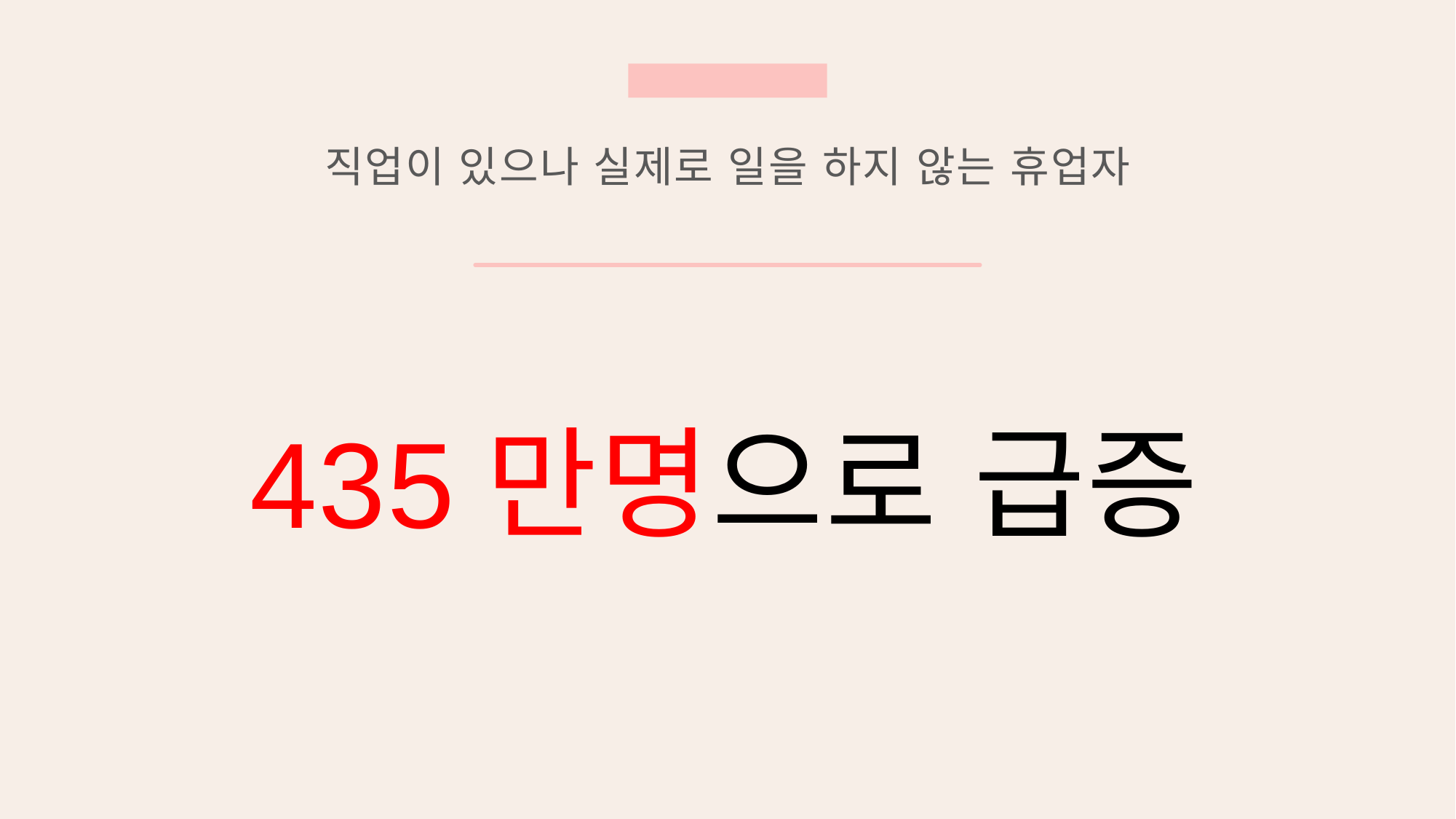

직업이 있으나 실제로 일을 하지 않는 휴업자
435만명으로 급증